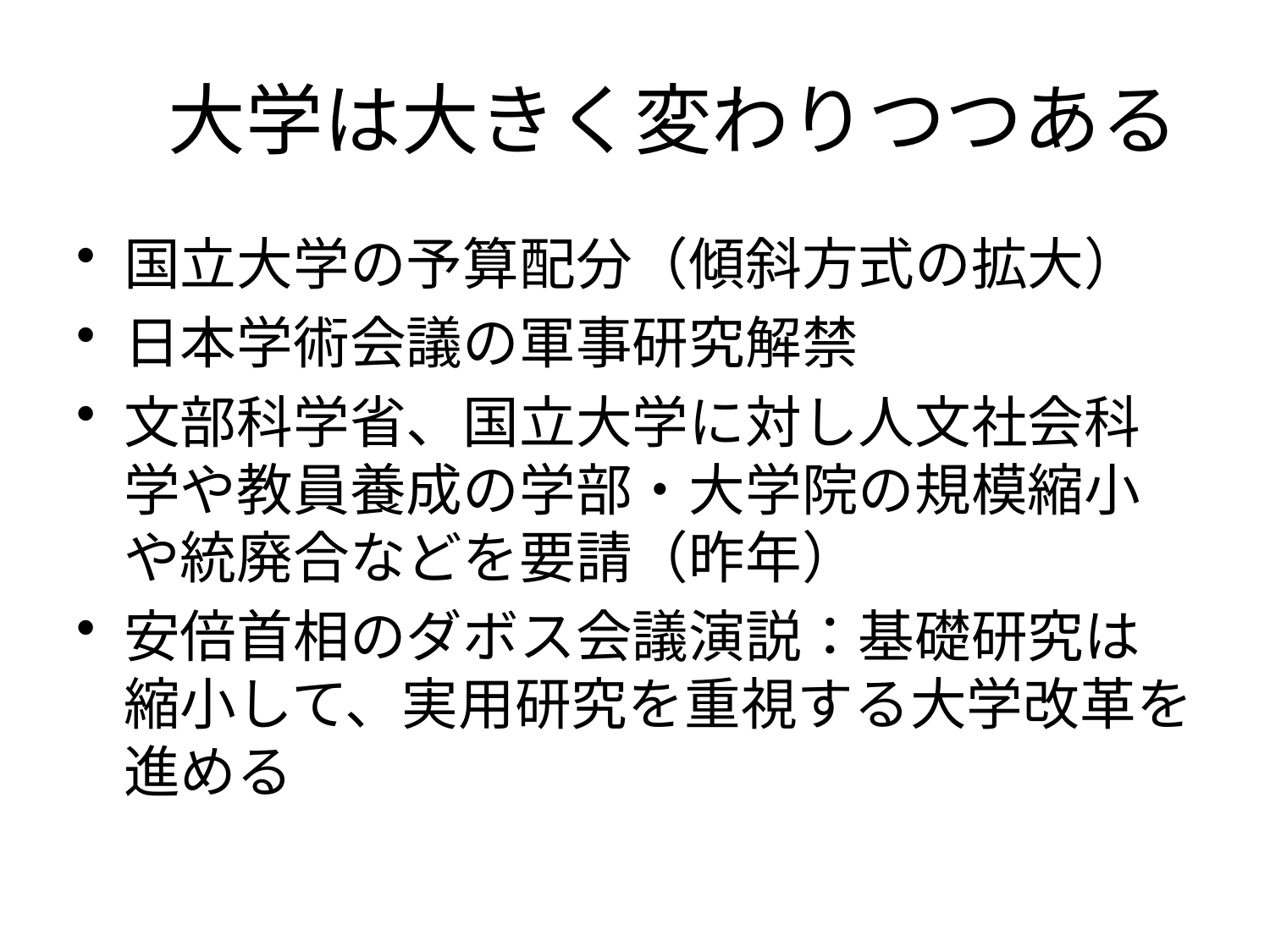

# 大学は大きく変わりつつある
国立大学の予算配分（傾斜方式の拡大）
日本学術会議の軍事研究解禁
文部科学省、国立大学に対し人文社会科学や教員養成の学部・大学院の規模縮小や統廃合などを要請（昨年）
安倍首相のダボス会議演説：基礎研究は縮小して、実用研究を重視する大学改革を進める